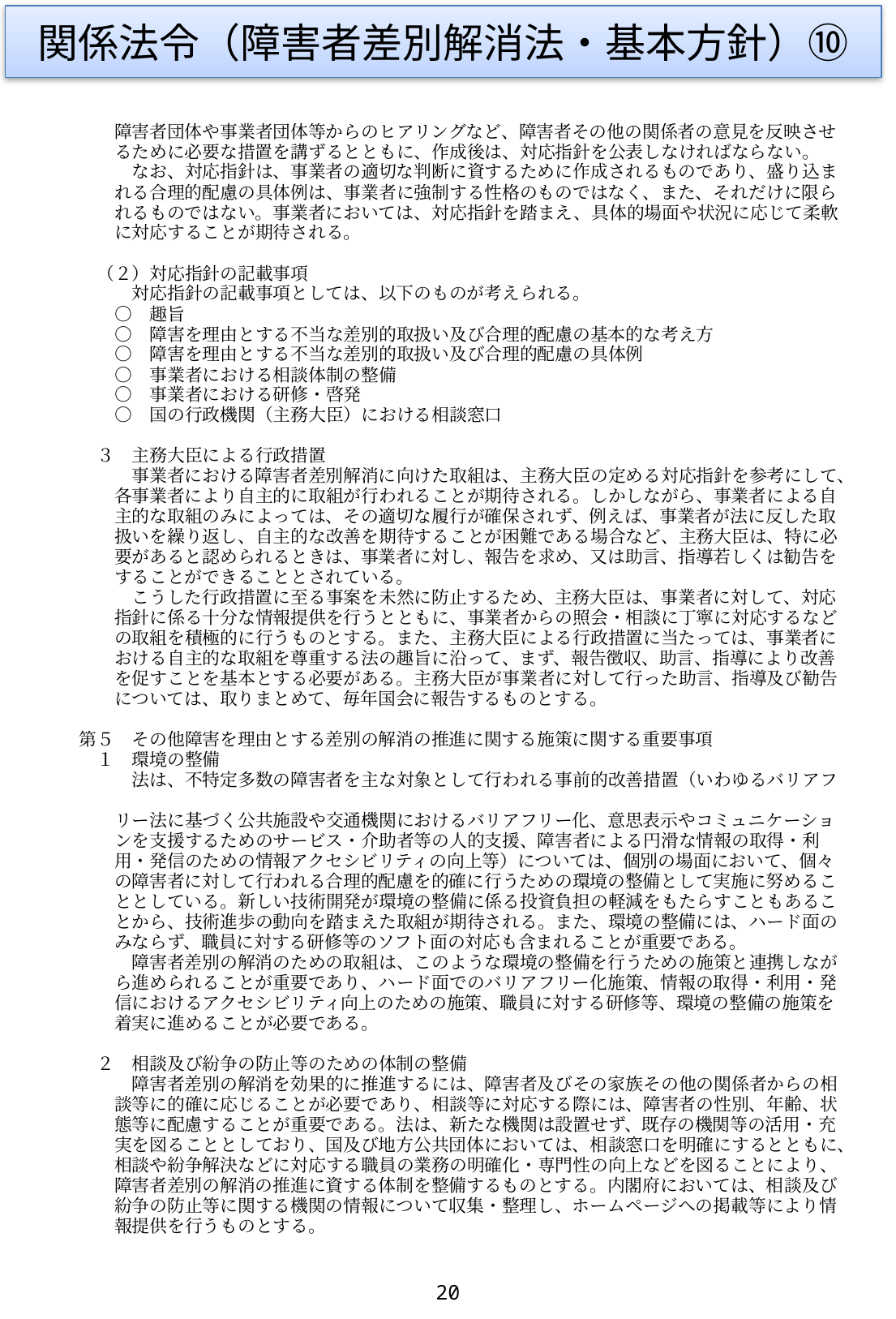

関係法令（障害者差別解消法・基本方針）⑩
　　障害者団体や事業者団体等からのヒアリングなど、障害者その他の関係者の意見を反映させ
　　るために必要な措置を講ずるとともに、作成後は、対応指針を公表しなければならない。
　　　なお、対応指針は、事業者の適切な判断に資するために作成されるものであり、盛り込ま
　　れる合理的配慮の具体例は、事業者に強制する性格のものではなく、また、それだけに限ら
　　れるものではない。事業者においては、対応指針を踏まえ、具体的場面や状況に応じて柔軟
　　に対応することが期待される。

　（２）対応指針の記載事項
　　　対応指針の記載事項としては、以下のものが考えられる。
　　○　趣旨
　　○　障害を理由とする不当な差別的取扱い及び合理的配慮の基本的な考え方
　　○　障害を理由とする不当な差別的取扱い及び合理的配慮の具体例
　　○　事業者における相談体制の整備
　　○　事業者における研修・啓発
　　○　国の行政機関（主務大臣）における相談窓口

　３　主務大臣による行政措置
　　　事業者における障害者差別解消に向けた取組は、主務大臣の定める対応指針を参考にして、
　　各事業者により自主的に取組が行われることが期待される。しかしながら、事業者による自
　　主的な取組のみによっては、その適切な履行が確保されず、例えば、事業者が法に反した取
　　扱いを繰り返し、自主的な改善を期待することが困難である場合など、主務大臣は、特に必
　　要があると認められるときは、事業者に対し、報告を求め、又は助言、指導若しくは勧告を
　　することができることとされている。
　　　こうした行政措置に至る事案を未然に防止するため、主務大臣は、事業者に対して、対応
　　指針に係る十分な情報提供を行うとともに、事業者からの照会・相談に丁寧に対応するなど
　　の取組を積極的に行うものとする。また、主務大臣による行政措置に当たっては、事業者に
　　おける自主的な取組を尊重する法の趣旨に沿って、まず、報告徴収、助言、指導により改善
　　を促すことを基本とする必要がある。主務大臣が事業者に対して行った助言、指導及び勧告
　　については、取りまとめて、毎年国会に報告するものとする。

第５　その他障害を理由とする差別の解消の推進に関する施策に関する重要事項
　１　環境の整備
　　　法は、不特定多数の障害者を主な対象として行われる事前的改善措置（いわゆるバリアフ
　　リー法に基づく公共施設や交通機関におけるバリアフリー化、意思表示やコミュニケーショ
　　ンを支援するためのサービス・介助者等の人的支援、障害者による円滑な情報の取得・利
　　用・発信のための情報アクセシビリティの向上等）については、個別の場面において、個々
　　の障害者に対して行われる合理的配慮を的確に行うための環境の整備として実施に努めるこ
　　ととしている。新しい技術開発が環境の整備に係る投資負担の軽減をもたらすこともあるこ
　　とから、技術進歩の動向を踏まえた取組が期待される。また、環境の整備には、ハード面の
　　みならず、職員に対する研修等のソフト面の対応も含まれることが重要である。
　　　障害者差別の解消のための取組は、このような環境の整備を行うための施策と連携しなが
　　ら進められることが重要であり、ハード面でのバリアフリー化施策、情報の取得・利用・発
　　信におけるアクセシビリティ向上のための施策、職員に対する研修等、環境の整備の施策を
　　着実に進めることが必要である。

　２　相談及び紛争の防止等のための体制の整備
　　　障害者差別の解消を効果的に推進するには、障害者及びその家族その他の関係者からの相
　　談等に的確に応じることが必要であり、相談等に対応する際には、障害者の性別、年齢、状
　　態等に配慮することが重要である。法は、新たな機関は設置せず、既存の機関等の活用・充
　　実を図ることとしており、国及び地方公共団体においては、相談窓口を明確にするとともに、
　　相談や紛争解決などに対応する職員の業務の明確化・専門性の向上などを図ることにより、
　　障害者差別の解消の推進に資する体制を整備するものとする。内閣府においては、相談及び
　　紛争の防止等に関する機関の情報について収集・整理し、ホームページへの掲載等により情
　　報提供を行うものとする。

20